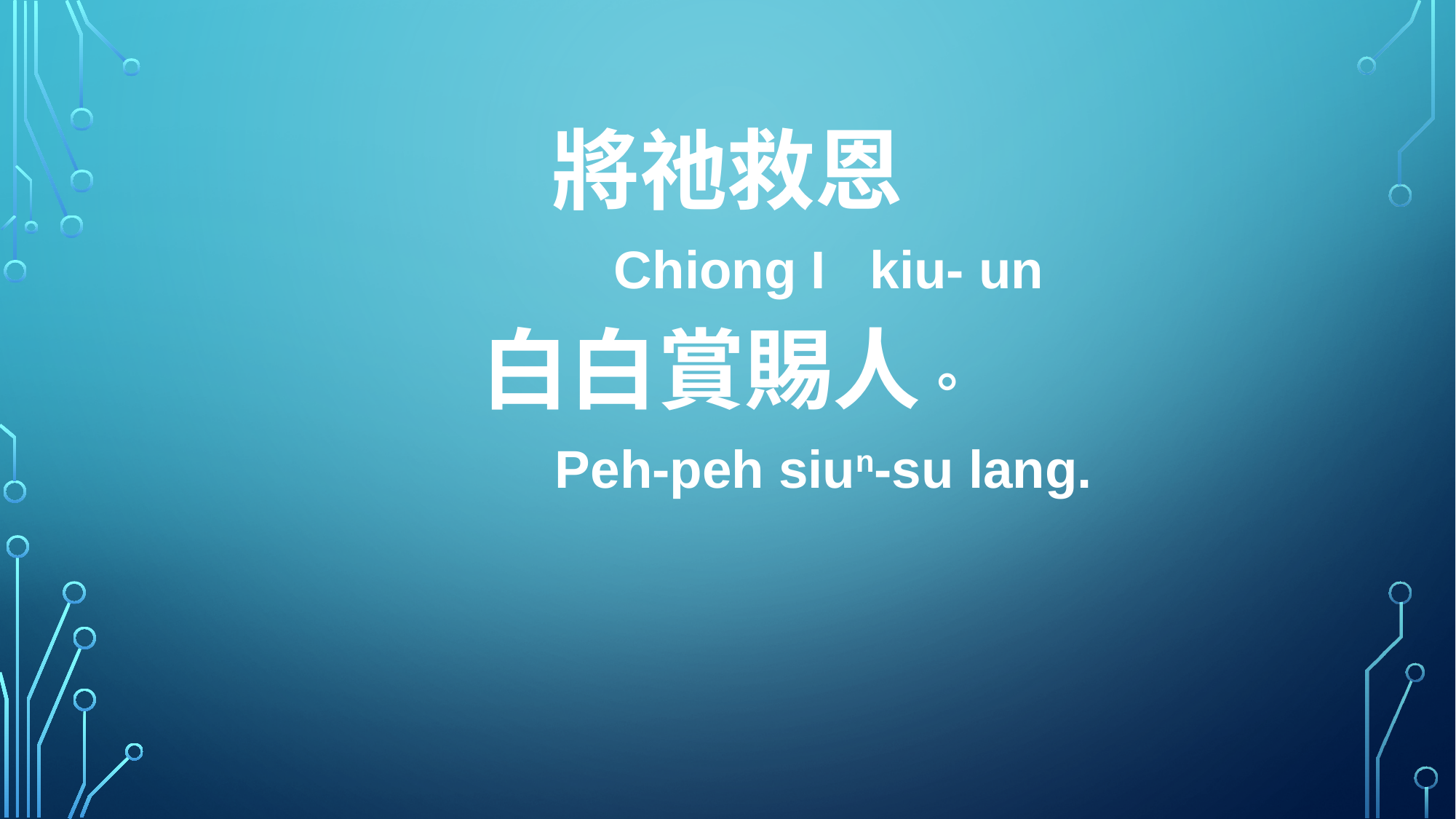

將祂救恩
                               Chiong I   kiu- un
白白賞賜人。
                           Peh-peh siun-su lang.